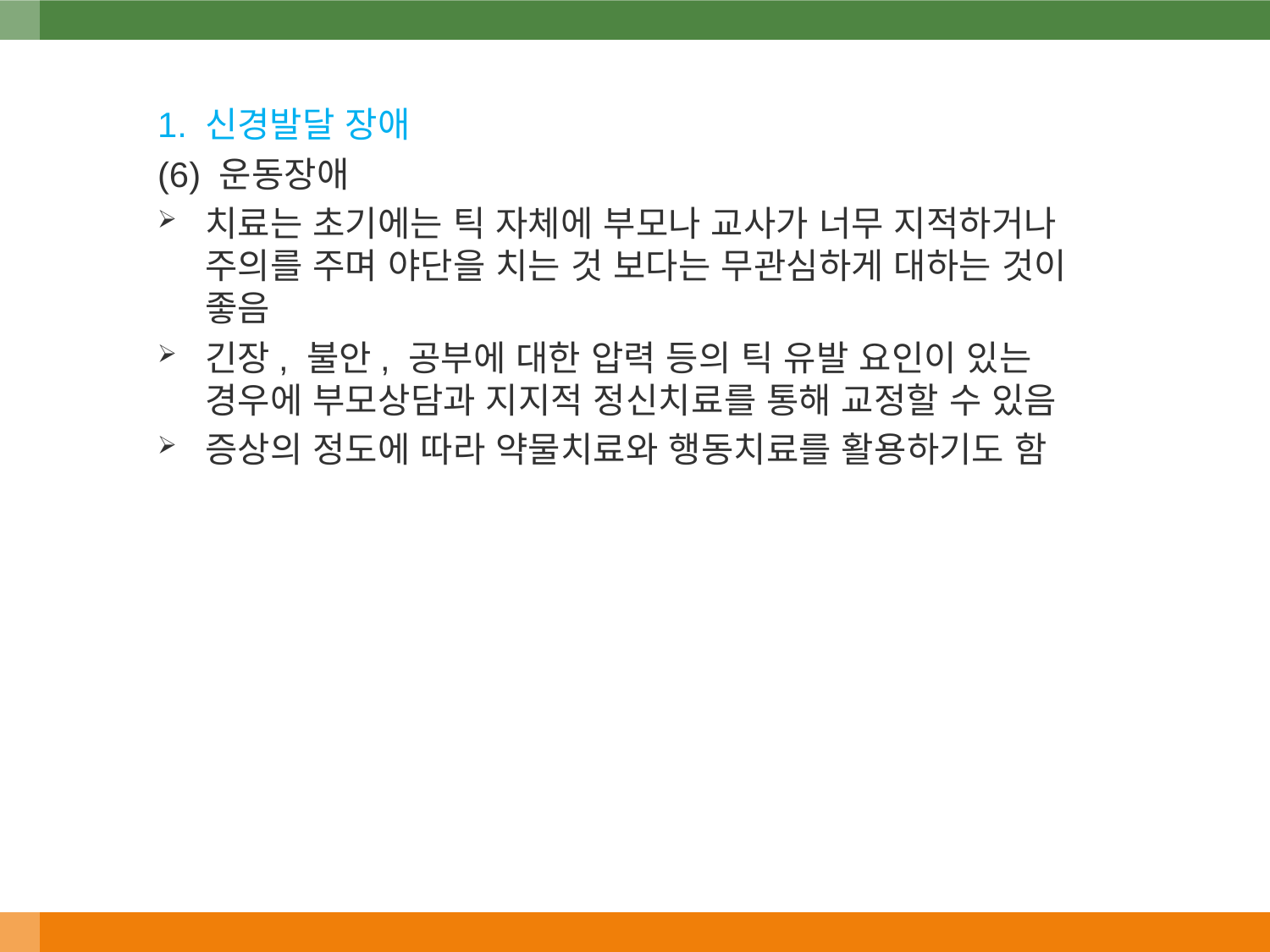

1. 신경발달 장애
(6) 운동장애
치료는 초기에는 틱 자체에 부모나 교사가 너무 지적하거나 주의를 주며 야단을 치는 것 보다는 무관심하게 대하는 것이 좋음
긴장, 불안, 공부에 대한 압력 등의 틱 유발 요인이 있는 경우에 부모상담과 지지적 정신치료를 통해 교정할 수 있음
증상의 정도에 따라 약물치료와 행동치료를 활용하기도 함